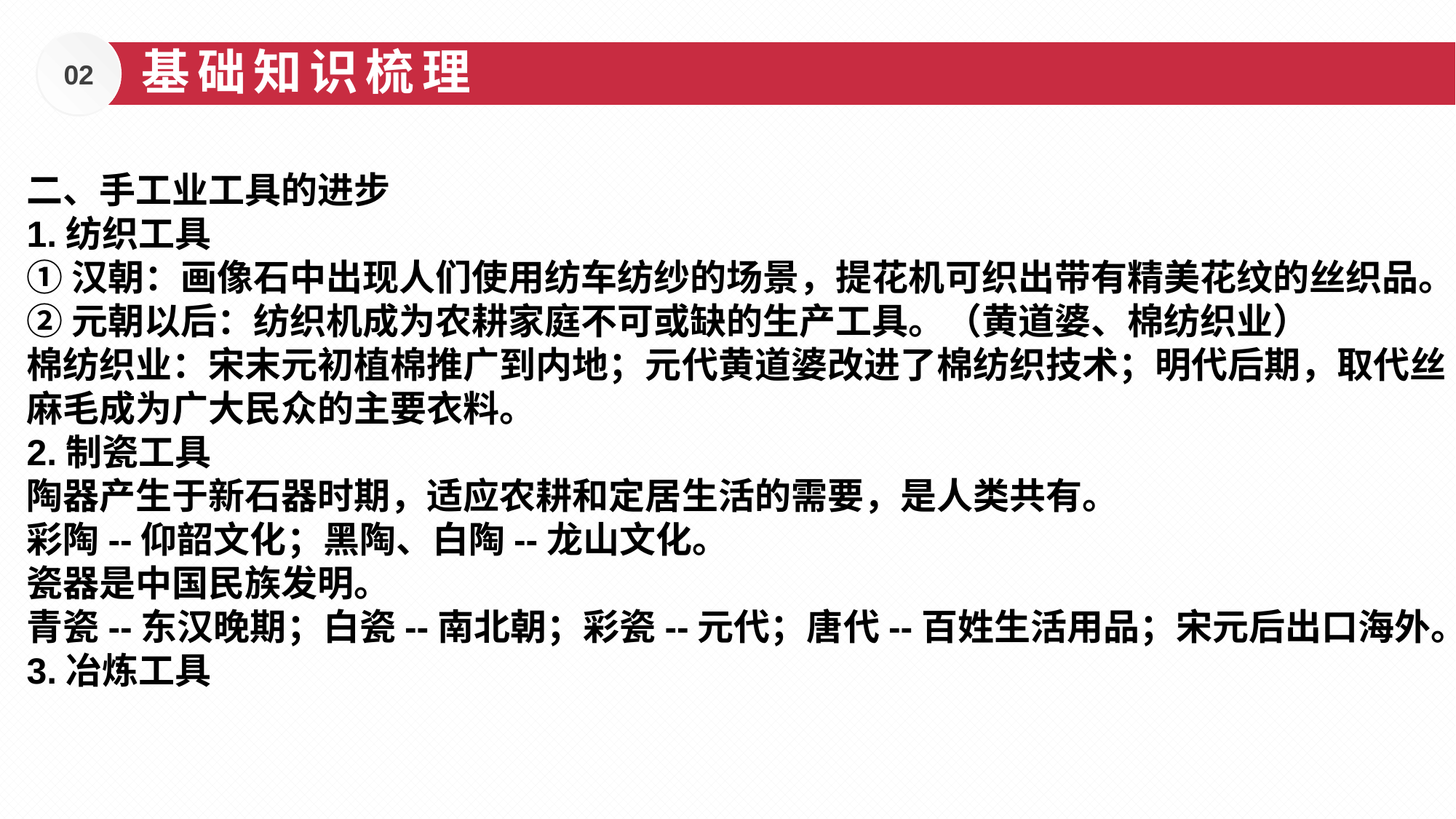

02
基础知识梳理

二、手工业工具的进步
1.纺织工具
①汉朝：画像石中出现人们使用纺车纺纱的场景，提花机可织出带有精美花纹的丝织品。
②元朝以后：纺织机成为农耕家庭不可或缺的生产工具。（黄道婆、棉纺织业）
棉纺织业：宋末元初植棉推广到内地；元代黄道婆改进了棉纺织技术；明代后期，取代丝麻毛成为广大民众的主要衣料。
2.制瓷工具
陶器产生于新石器时期，适应农耕和定居生活的需要，是人类共有。
彩陶--仰韶文化；黑陶、白陶--龙山文化。
瓷器是中国民族发明。
青瓷--东汉晚期；白瓷--南北朝；彩瓷--元代；唐代--百姓生活用品；宋元后出口海外。
3.冶炼工具